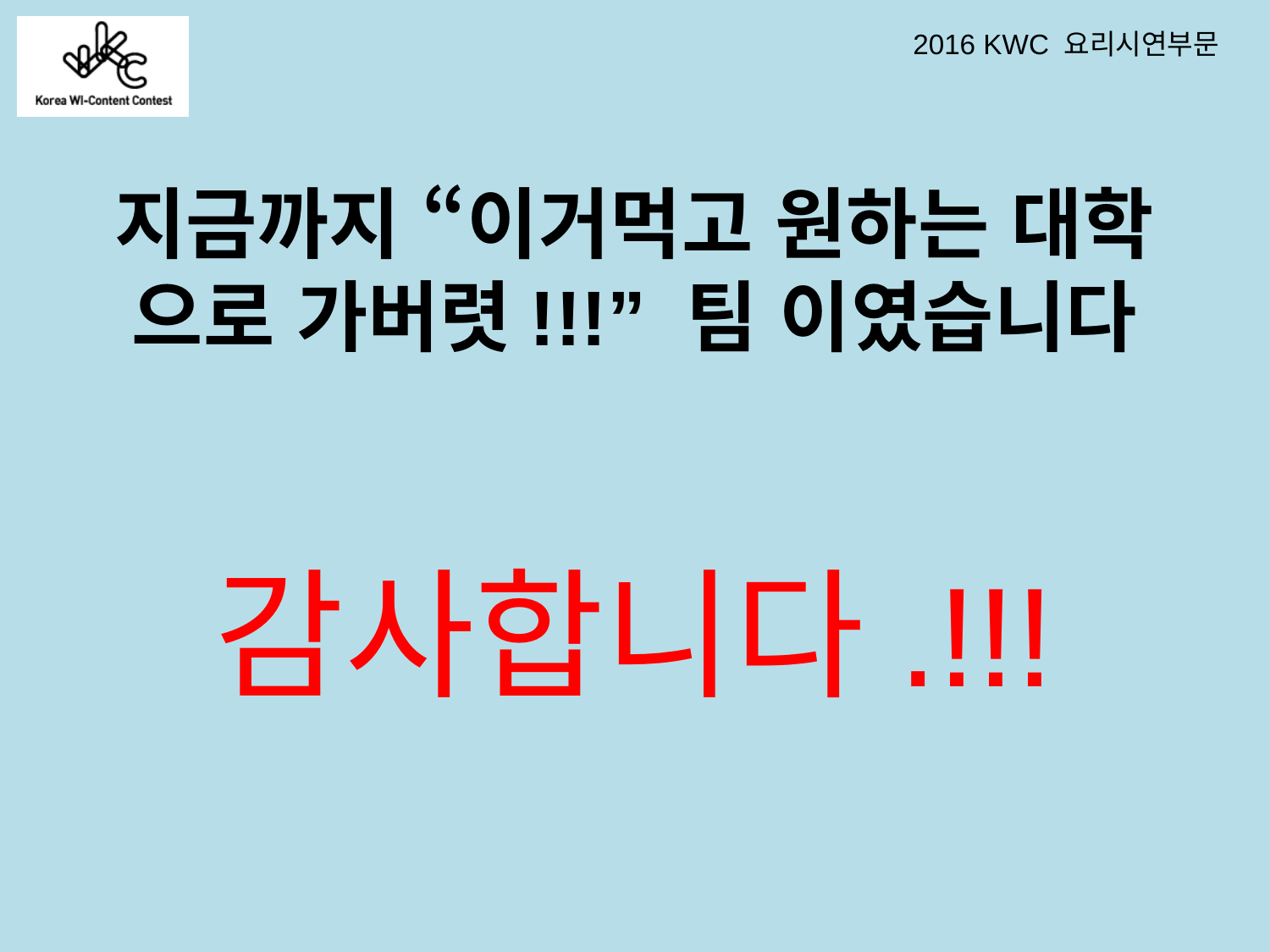

# 지금까지 “이거먹고 원하는 대학 으로 가버렷!!!” 팀 이였습니다
감사합니다.!!!